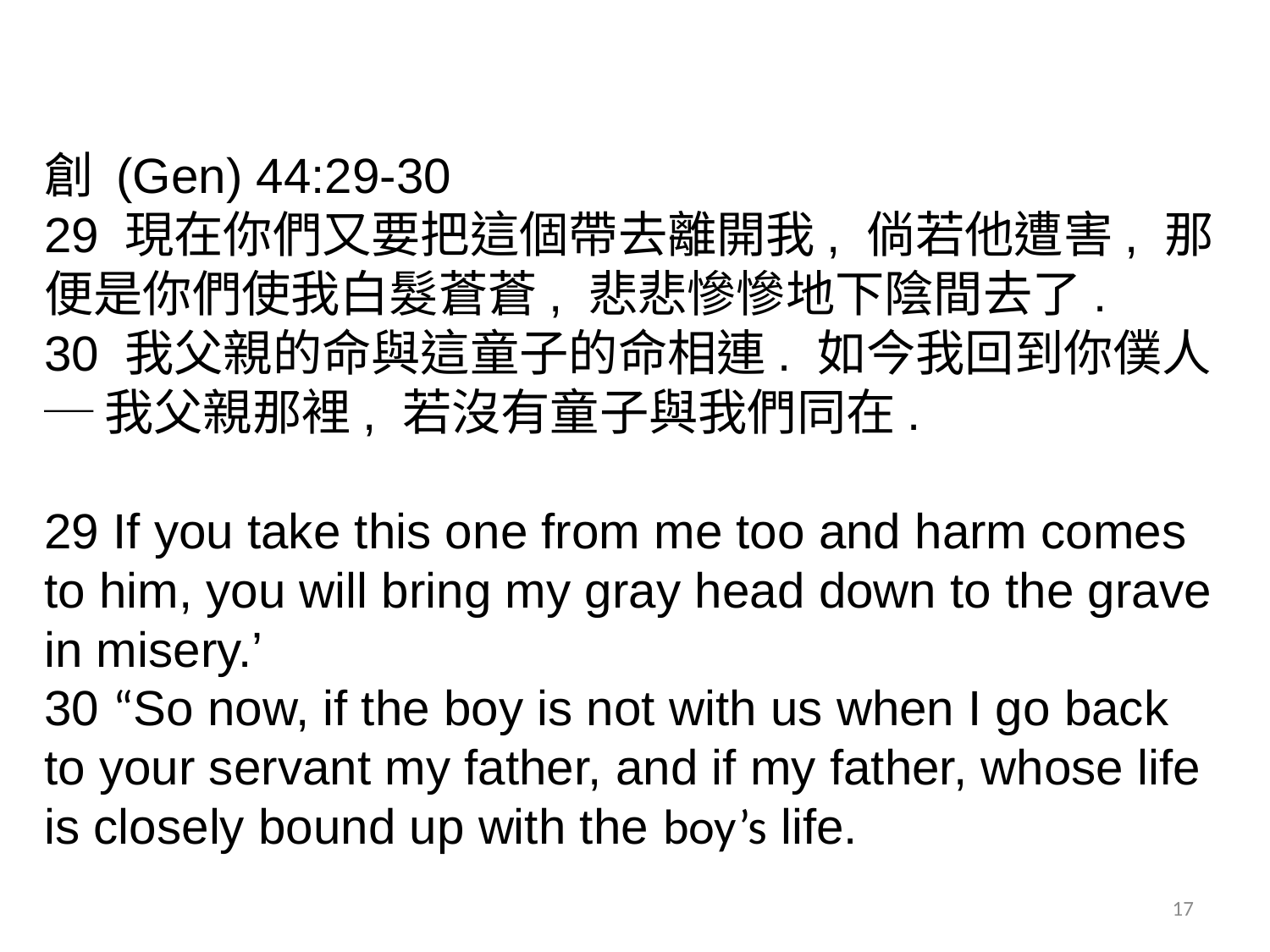

創 (Gen) 44:29-30
29 現在你們又要把這個帶去離開我, 倘若他遭害, 那便是你們使我白髮蒼蒼, 悲悲慘慘地下陰間去了.
30 我父親的命與這童子的命相連. 如今我回到你僕人─ 我父親那裡, 若沒有童子與我們同在.

29 If you take this one from me too and harm comes to him, you will bring my gray head down to the grave in misery.’
30 “So now, if the boy is not with us when I go back to your servant my father, and if my father, whose life is closely bound up with the boy’s life.

17